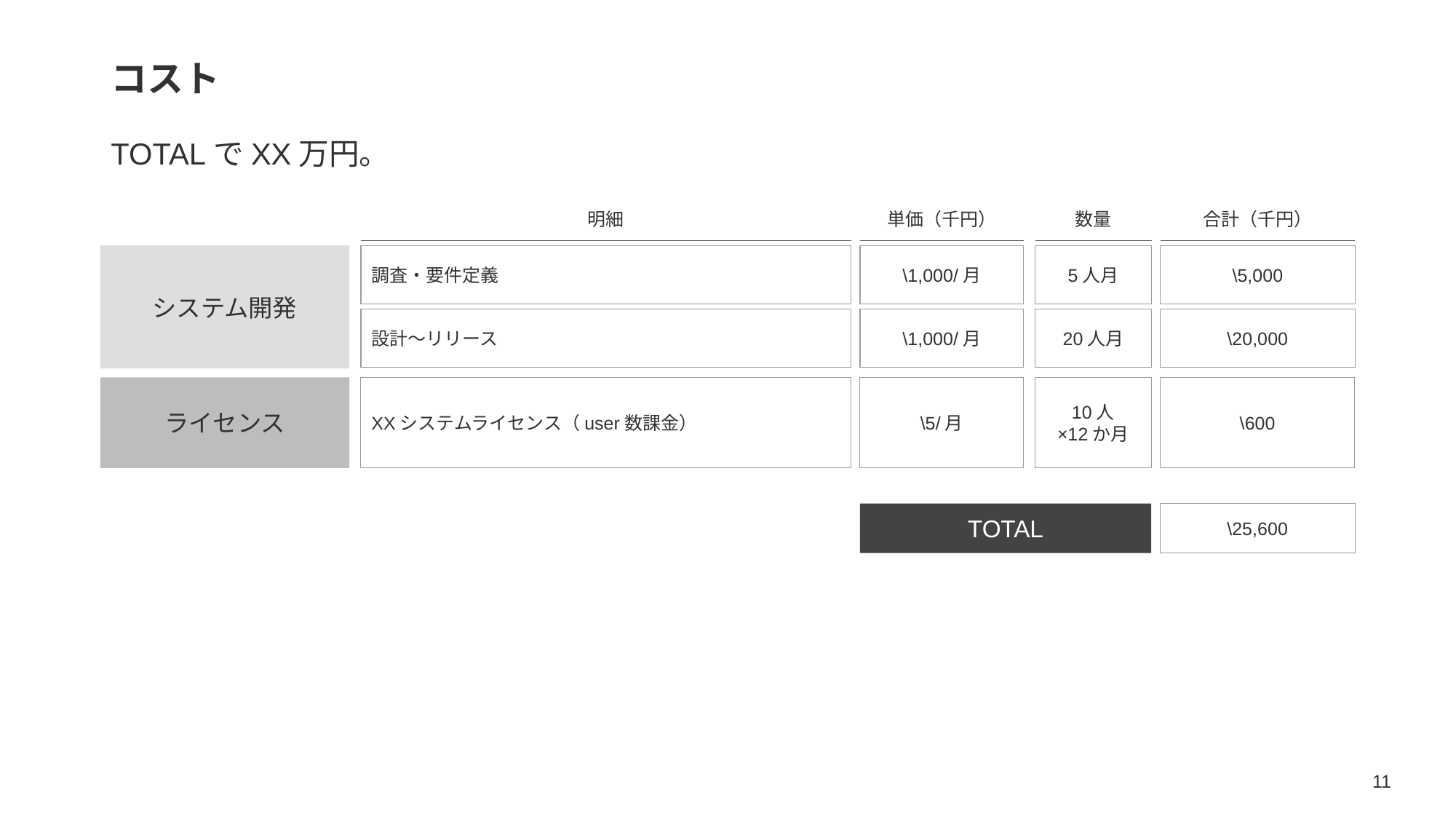

# コスト
TOTALでXX万円。
単価（千円）
合計（千円）
明細
数量
\1,000/月
\5,000
調査・要件定義
5人月
システム開発
\1,000/月
\20,000
設計～リリース
20人月
ライセンス
\5/月
\600
XXシステムライセンス（user数課金）
10人
×12か月
TOTAL
\25,600
11